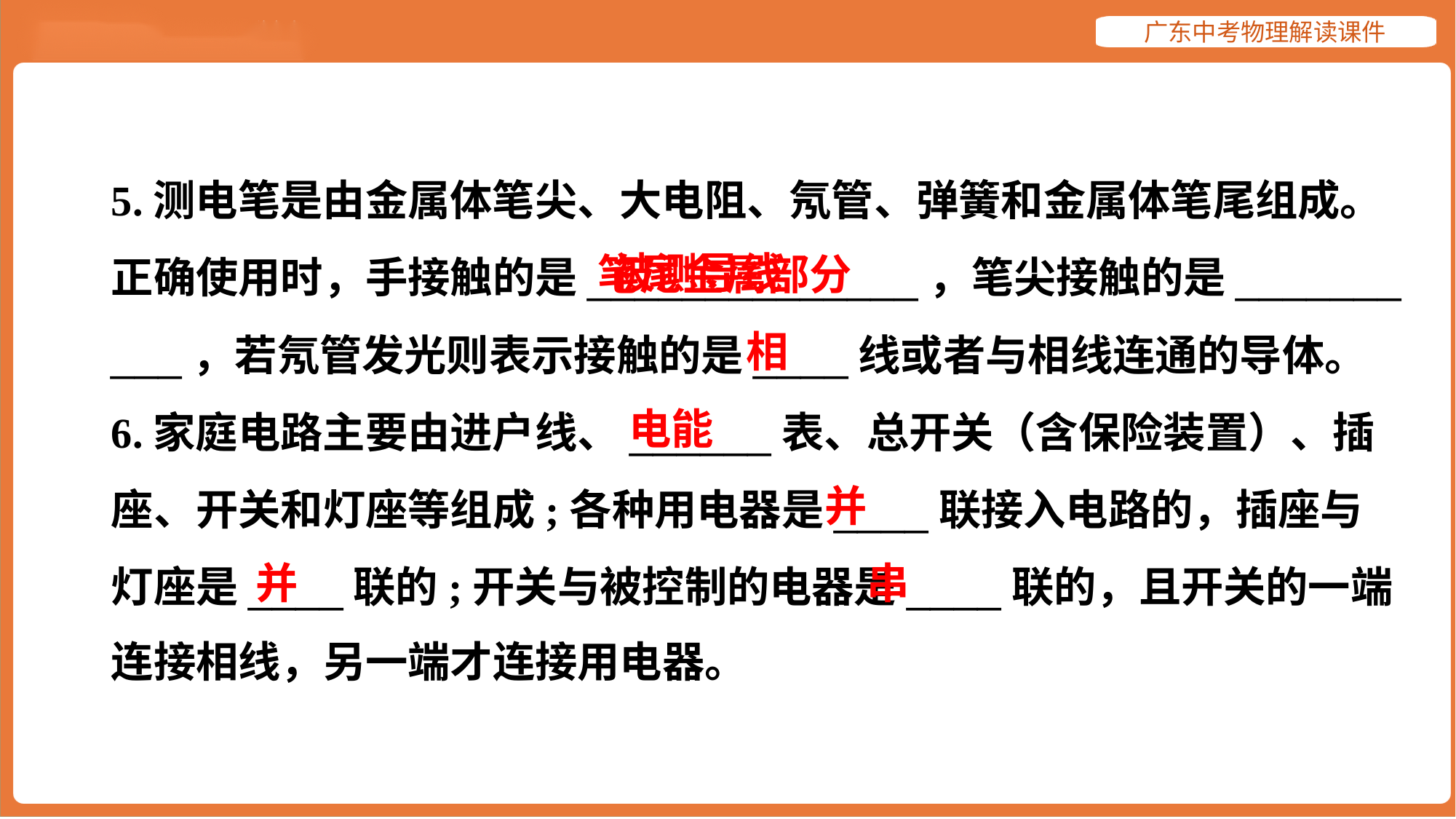

5.测电笔是由金属体笔尖、大电阻、氖管、弹簧和金属体笔尾组成。
正确使用时，手接触的是______________，笔尖接触的是_______
___，若氖管发光则表示接触的是____线或者与相线连通的导体。
6.家庭电路主要由进户线、______表、总开关（含保险装置）、插
座、开关和灯座等组成;各种用电器是____联接入电路的，插座与
灯座是____联的;开关与被控制的电器是____联的，且开关的一端
连接相线，另一端才连接用电器。#6
                                                   被测导线
笔尾金属部分
相
电能
并
并
串